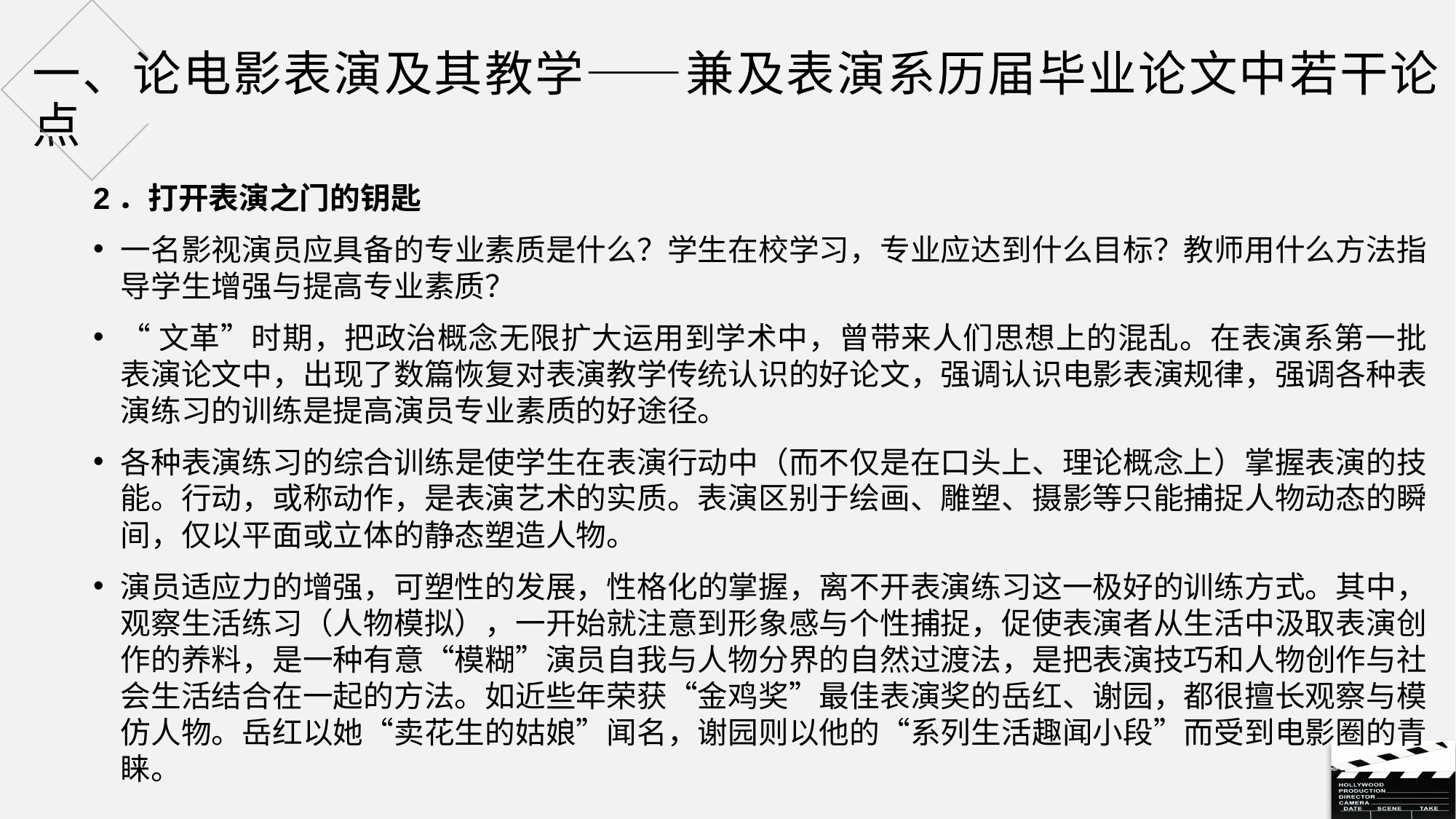

# 一、论电影表演及其教学——兼及表演系历届毕业论文中若干论点
2．打开表演之门的钥匙
一名影视演员应具备的专业素质是什么？学生在校学习，专业应达到什么目标？教师用什么方法指导学生增强与提高专业素质？
“文革”时期，把政治概念无限扩大运用到学术中，曾带来人们思想上的混乱。在表演系第一批表演论文中，出现了数篇恢复对表演教学传统认识的好论文，强调认识电影表演规律，强调各种表演练习的训练是提高演员专业素质的好途径。
各种表演练习的综合训练是使学生在表演行动中（而不仅是在口头上、理论概念上）掌握表演的技能。行动，或称动作，是表演艺术的实质。表演区别于绘画、雕塑、摄影等只能捕捉人物动态的瞬间，仅以平面或立体的静态塑造人物。
演员适应力的增强，可塑性的发展，性格化的掌握，离不开表演练习这一极好的训练方式。其中，观察生活练习（人物模拟），一开始就注意到形象感与个性捕捉，促使表演者从生活中汲取表演创作的养料，是一种有意“模糊”演员自我与人物分界的自然过渡法，是把表演技巧和人物创作与社会生活结合在一起的方法。如近些年荣获“金鸡奖”最佳表演奖的岳红、谢园，都很擅长观察与模仿人物。岳红以她“卖花生的姑娘”闻名，谢园则以他的“系列生活趣闻小段”而受到电影圈的青睐。